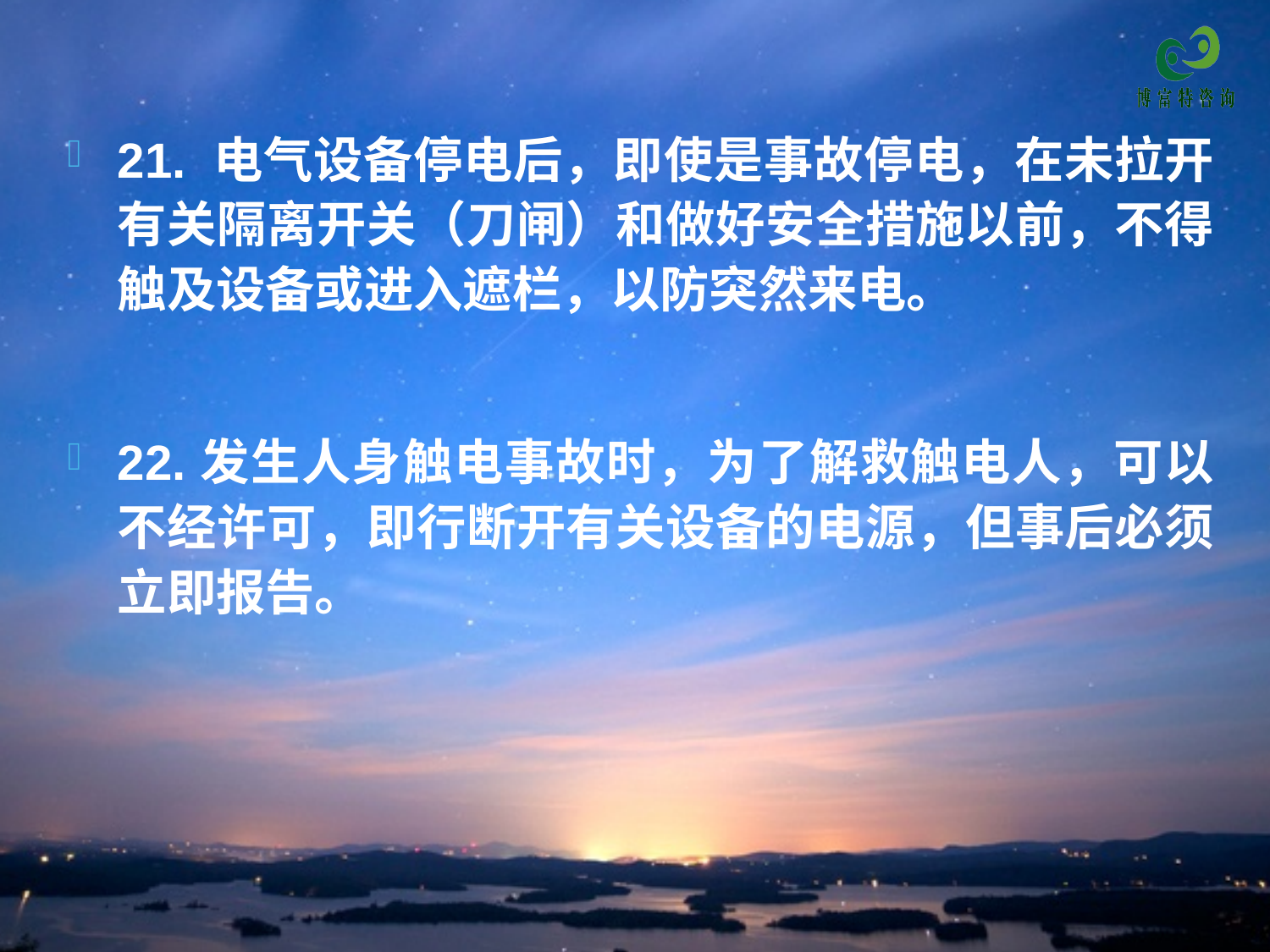

21. 电气设备停电后，即使是事故停电，在未拉开有关隔离开关（刀闸）和做好安全措施以前，不得触及设备或进入遮栏，以防突然来电。

22.发生人身触电事故时，为了解救触电人，可以不经许可，即行断开有关设备的电源，但事后必须立即报告。